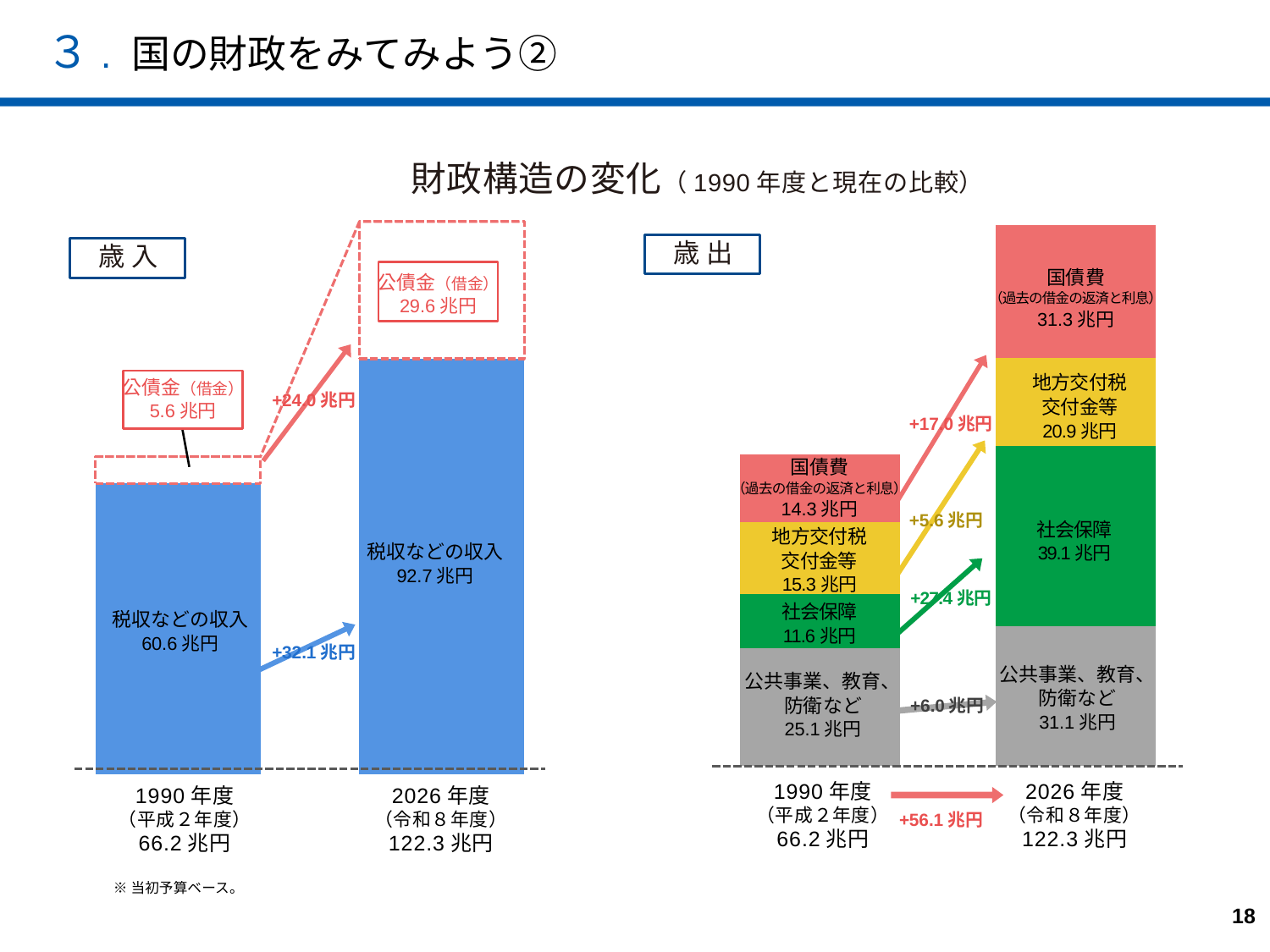

３. 国の財政をみてみよう②

### Chart

| Category |  |  |
|---|---|---|
歳 入

公債金（借金）
29.6兆円
公債金（借金）
5.6兆円

+24.0兆円

税収などの収入
92.7兆円
税収などの収入
60.6兆円
+32.1兆円

1990年度
（平成２年度）
66.2兆円
2026年度
（令和８年度）
122.3兆円

### Chart

| Category |  |  |  |  |  |
|---|---|---|---|---|---|
歳 出
国債費
（過去の借金の返済と利息）
31.3兆円
地方交付税
交付金等
20.9兆円
+17.0兆円

国債費
（過去の借金の返済と利息）
14.3兆円

+5.6兆円
社会保障
39.1兆円
地方交付税
交付金等
15.3兆円
+27.4兆円

社会保障
11.6兆円
公共事業、教育、
防衛など
31.1兆円
公共事業、教育、
防衛など
25.1兆円
+6.0兆円

1990年度
（平成２年度）
66.2兆円
2026年度
（令和８年度）
122.3兆円

+56.1兆円
財政構造の変化（1990年度と現在の比較）
※当初予算ベース。
18